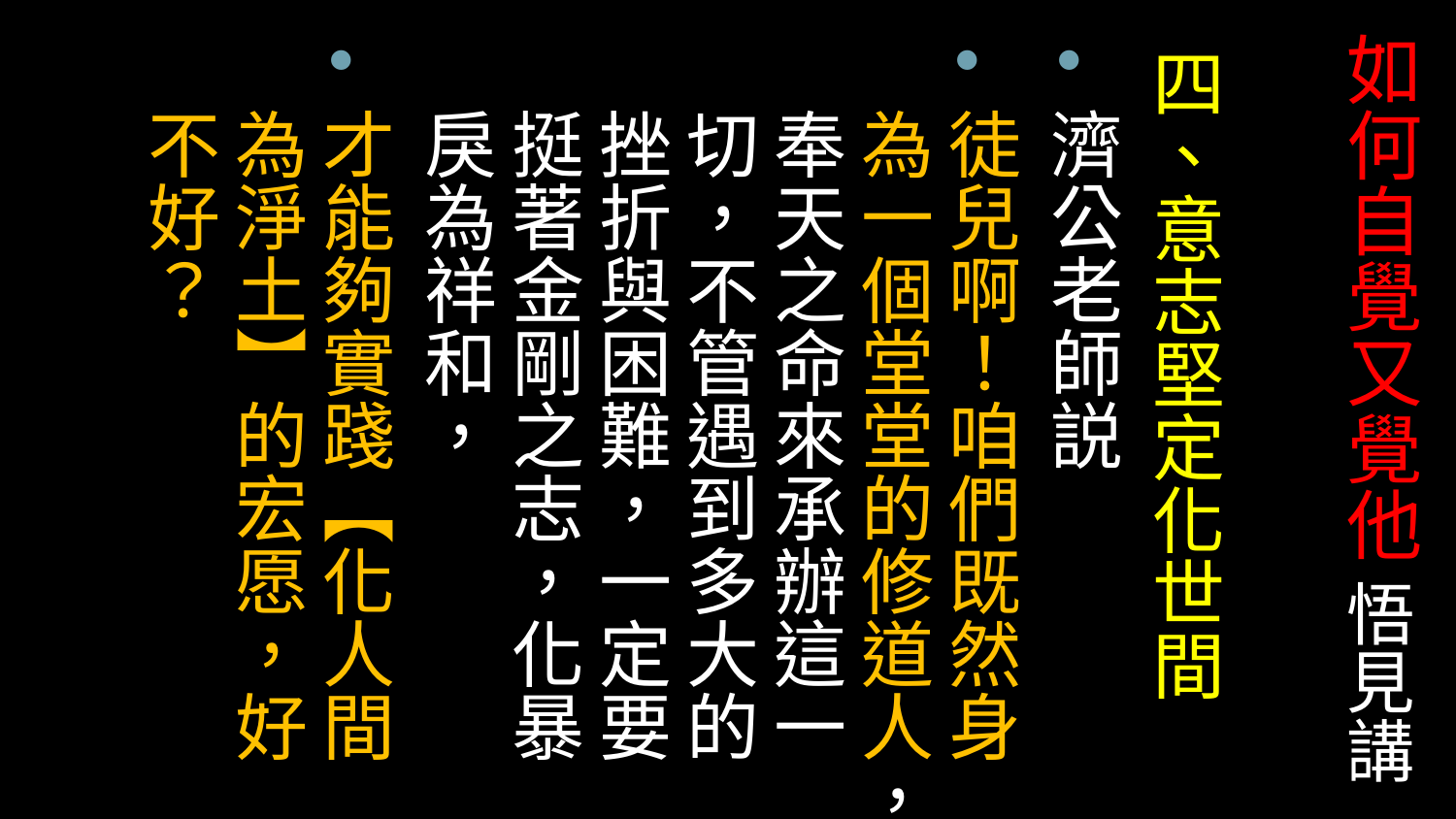

# 如何自覺又覺他 悟見講
四、意志堅定化世間
濟公老師説
徒兒啊！咱們既然身為一個堂堂的修道人，奉天之命來承辦這一切，不管遇到多大的挫折與困難，一定要挺著金剛之志，化暴戾為祥和，
才能夠實踐【化人間為淨土】的宏愿，好不好？